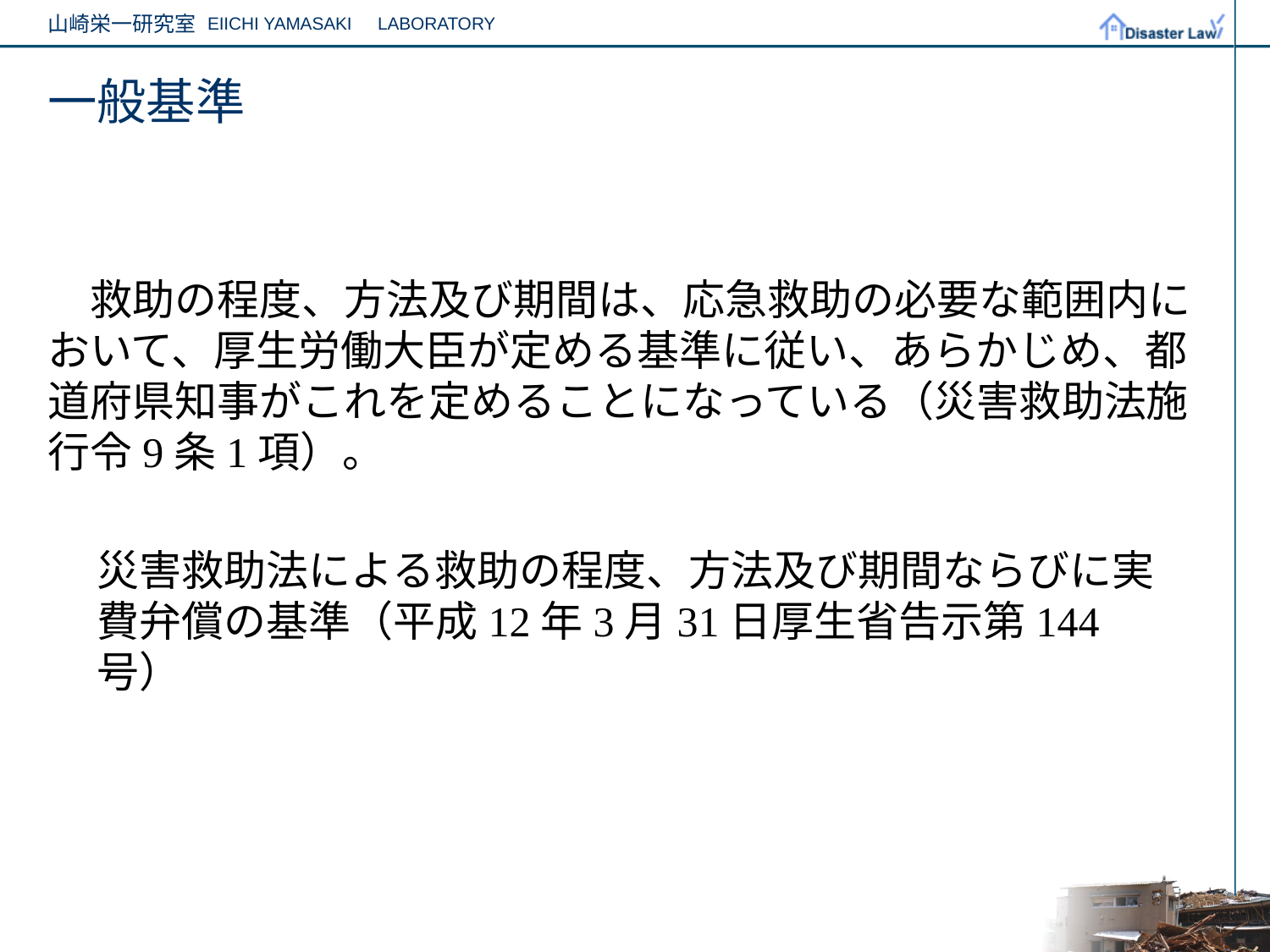

# 一般基準

　救助の程度、方法及び期間は、応急救助の必要な範囲内において、厚生労働大臣が定める基準に従い、あらかじめ、都道府県知事がこれを定めることになっている（災害救助法施行令9条1項）。

災害救助法による救助の程度、方法及び期間ならびに実費弁償の基準（平成12年3月31日厚生省告示第144号）